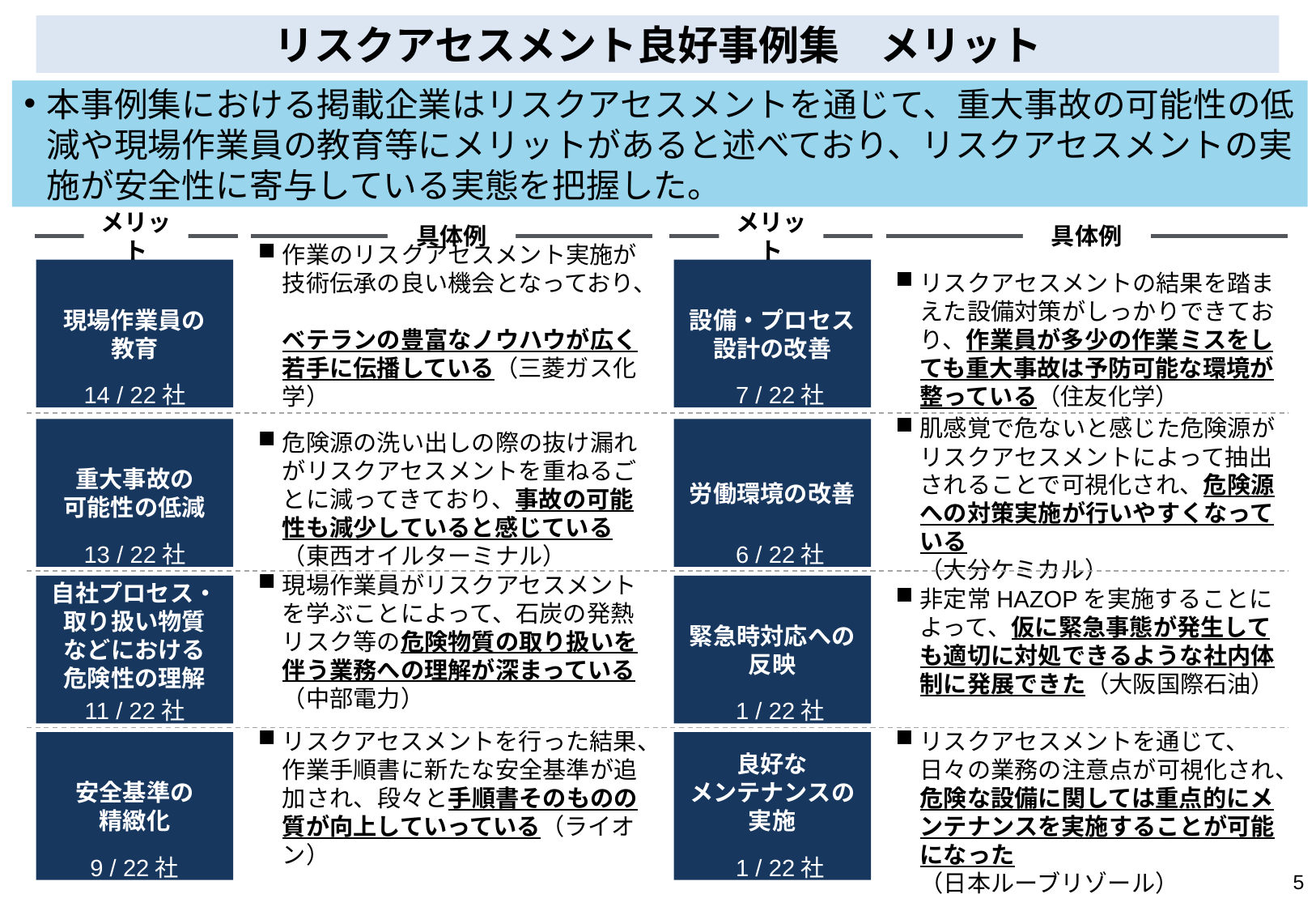

リスクアセスメント良好事例集　メリット
本事例集における掲載企業はリスクアセスメントを通じて、重大事故の可能性の低減や現場作業員の教育等にメリットがあると述べており、リスクアセスメントの実施が安全性に寄与している実態を把握した。
メリット
具体例
メリット
具体例
現場作業員の
教育
14 / 22社
作業のリスクアセスメント実施が技術伝承の良い機会となっており、
ベテランの豊富なノウハウが広く若手に伝播している（三菱ガス化学）

設備・プロセス
設計の改善
7 / 22社
リスクアセスメントの結果を踏まえた設備対策がしっかりできており、作業員が多少の作業ミスをしても重大事故は予防可能な環境が整っている（住友化学）
14 / 22社
重大事故の
可能性の低減
13 / 22社
危険源の洗い出しの際の抜け漏れがリスクアセスメントを重ねるごとに減ってきており、事故の可能性も減少していると感じている
（東西オイルターミナル）
労働環境の改善
6 / 22社
肌感覚で危ないと感じた危険源がリスクアセスメントによって抽出されることで可視化され、危険源への対策実施が行いやすくなっている
（大分ケミカル）
自社プロセス・
取り扱い物質
などにおける
危険性の理解

11 / 22社
現場作業員がリスクアセスメントを学ぶことによって、石炭の発熱リスク等の危険物質の取り扱いを伴う業務への理解が深まっている（中部電力）

緊急時対応への
反映

1 / 22社
非定常HAZOPを実施することによって、仮に緊急事態が発生しても適切に対処できるような社内体制に発展できた（大阪国際石油）

安全基準の
精緻化
9 / 22社
リスクアセスメントを行った結果、作業手順書に新たな安全基準が追加され、段々と手順書そのものの質が向上していっている（ライオン）

良好な
メンテナンスの
実施

1 / 22社
リスクアセスメントを通じて、日々の業務の注意点が可視化され、危険な設備に関しては重点的にメンテナンスを実施することが可能になった
（日本ルーブリゾール）
5